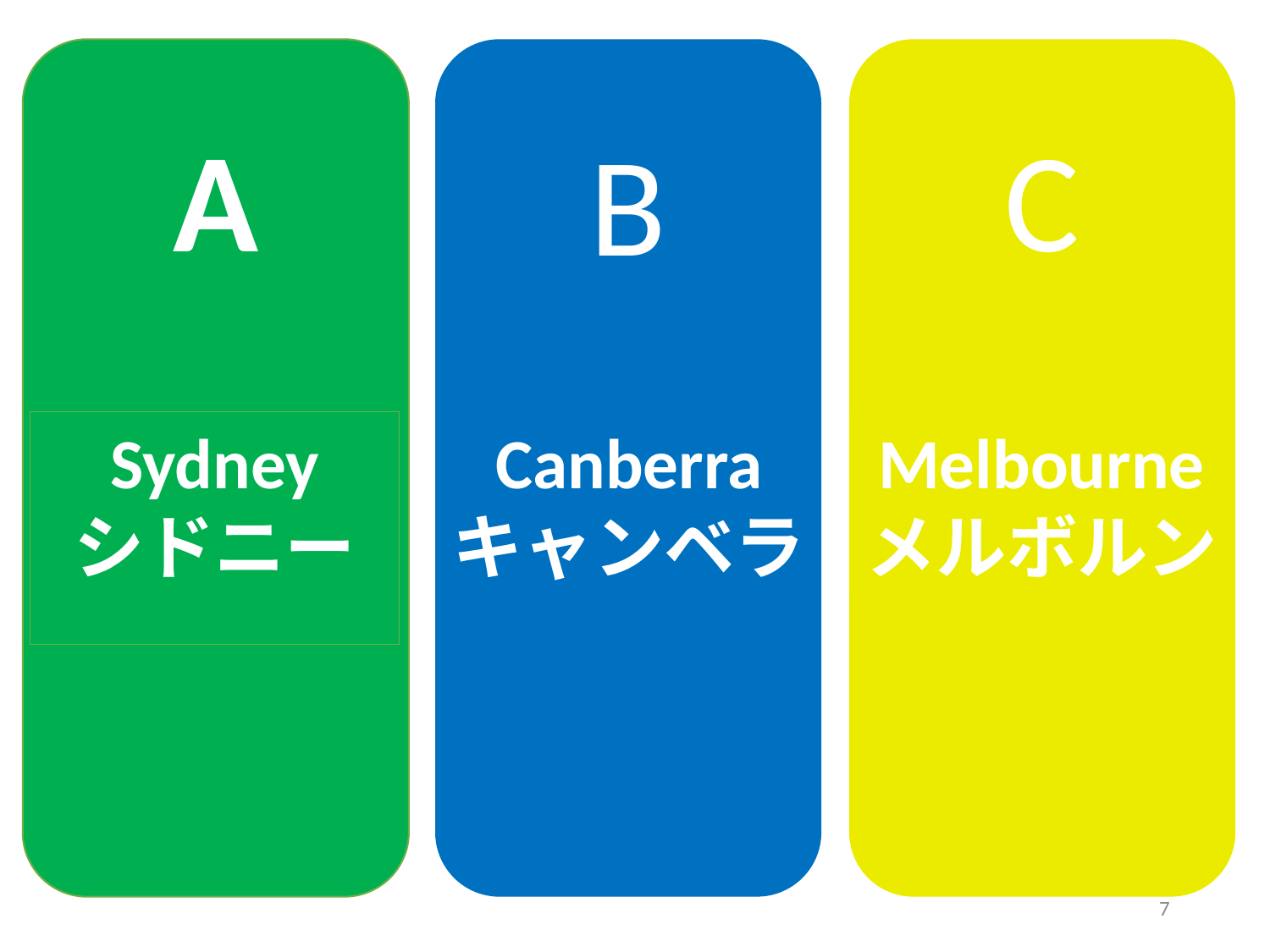

A

Sydney
シドニー

B

Canberra
キャンベラ

C

Melbourne
メルボルン
7